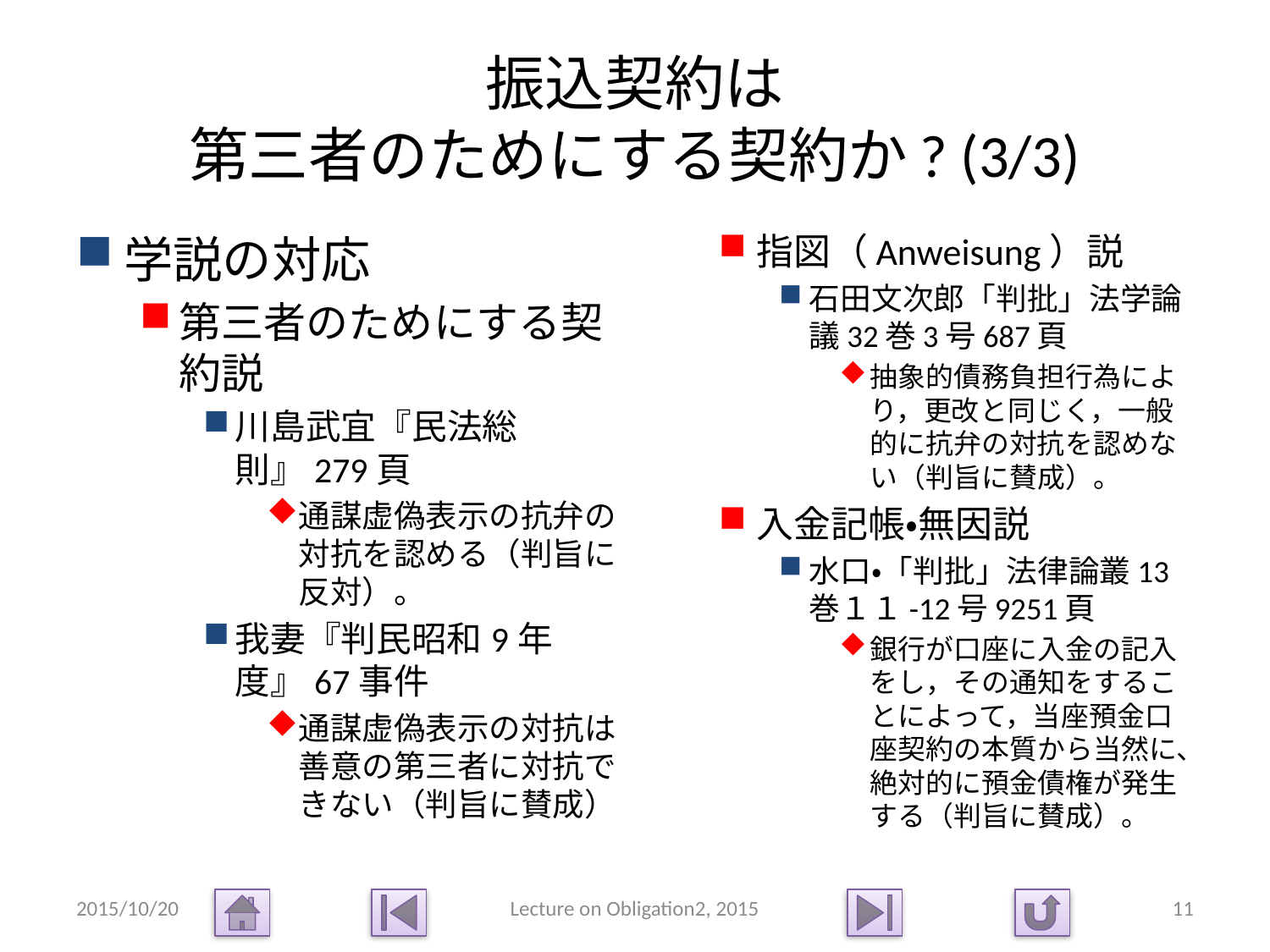

# 振込契約は 第三者のためにする契約か? (3/3)
学説の対応
第三者のためにする契約説
川島武宜『民法総則』279頁
通謀虚偽表示の抗弁の対抗を認める（判旨に反対）。
我妻『判民昭和9年度』67事件
通謀虚偽表示の対抗は善意の第三者に対抗できない（判旨に賛成）
指図（Anweisung）説
石田文次郎「判批」法学論議32巻3号687頁
抽象的債務負担行為により，更改と同じく，一般的に抗弁の対抗を認めない（判旨に賛成）。
入金記帳・無因説
水口・「判批」法律論叢13巻１１-12号9251頁
銀行が口座に入金の記入をし，その通知をすることによって，当座預金口座契約の本質から当然に、絶対的に預金債権が発生する（判旨に賛成）。
2015/10/20
Lecture on Obligation2, 2015
11